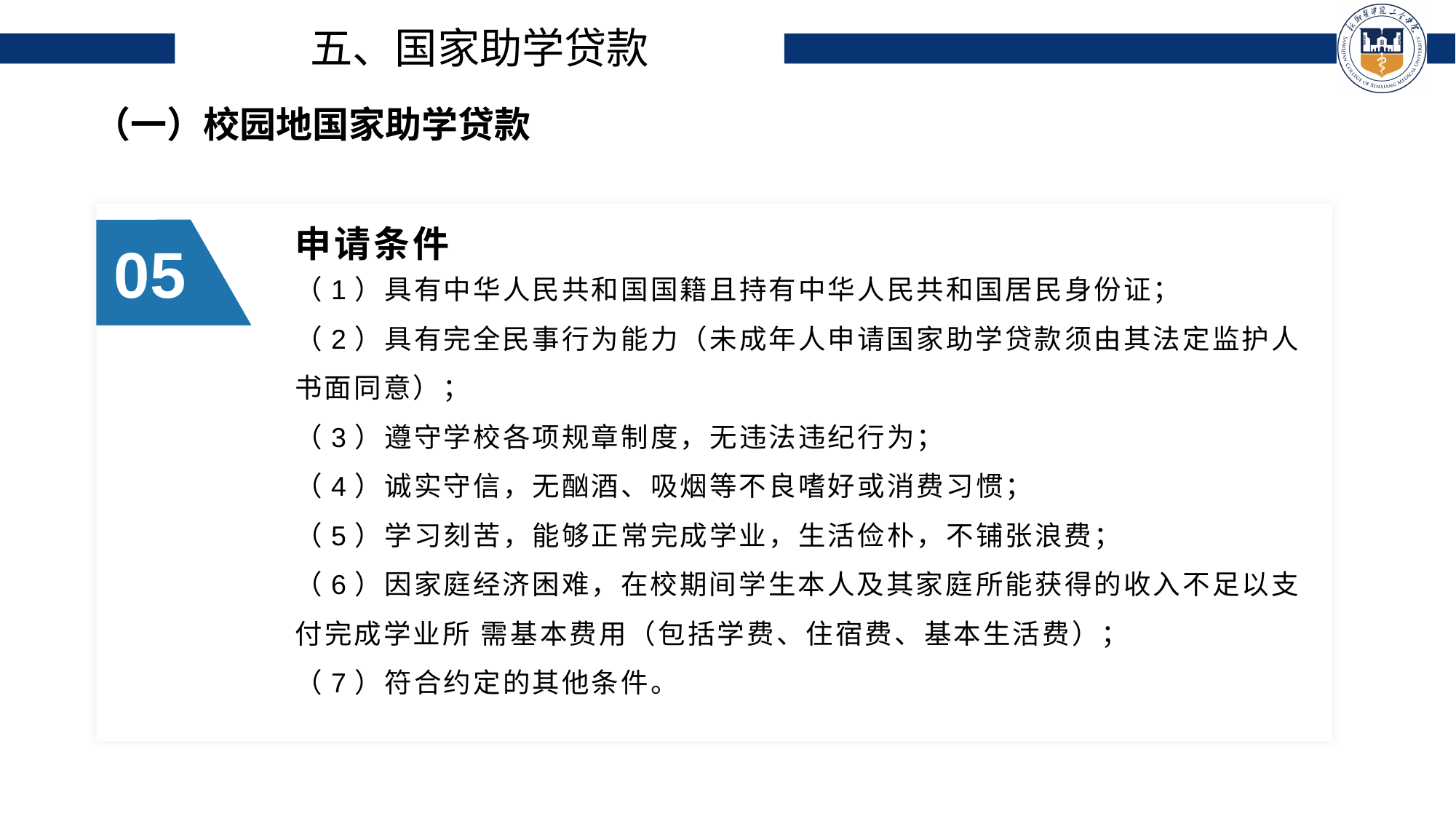

五、国家助学贷款
（一）校园地国家助学贷款

申请条件
05
（1）具有中华人民共和国国籍且持有中华人民共和国居民身份证；
（2）具有完全民事行为能力（未成年人申请国家助学贷款须由其法定监护人书面同意）；
（3）遵守学校各项规章制度，无违法违纪行为；
（4）诚实守信，无酗酒、吸烟等不良嗜好或消费习惯；
（5）学习刻苦，能够正常完成学业，生活俭朴，不铺张浪费；
（6）因家庭经济困难，在校期间学生本人及其家庭所能获得的收入不足以支付完成学业所 需基本费用（包括学费、住宿费、基本生活费）；
（7）符合约定的其他条件。